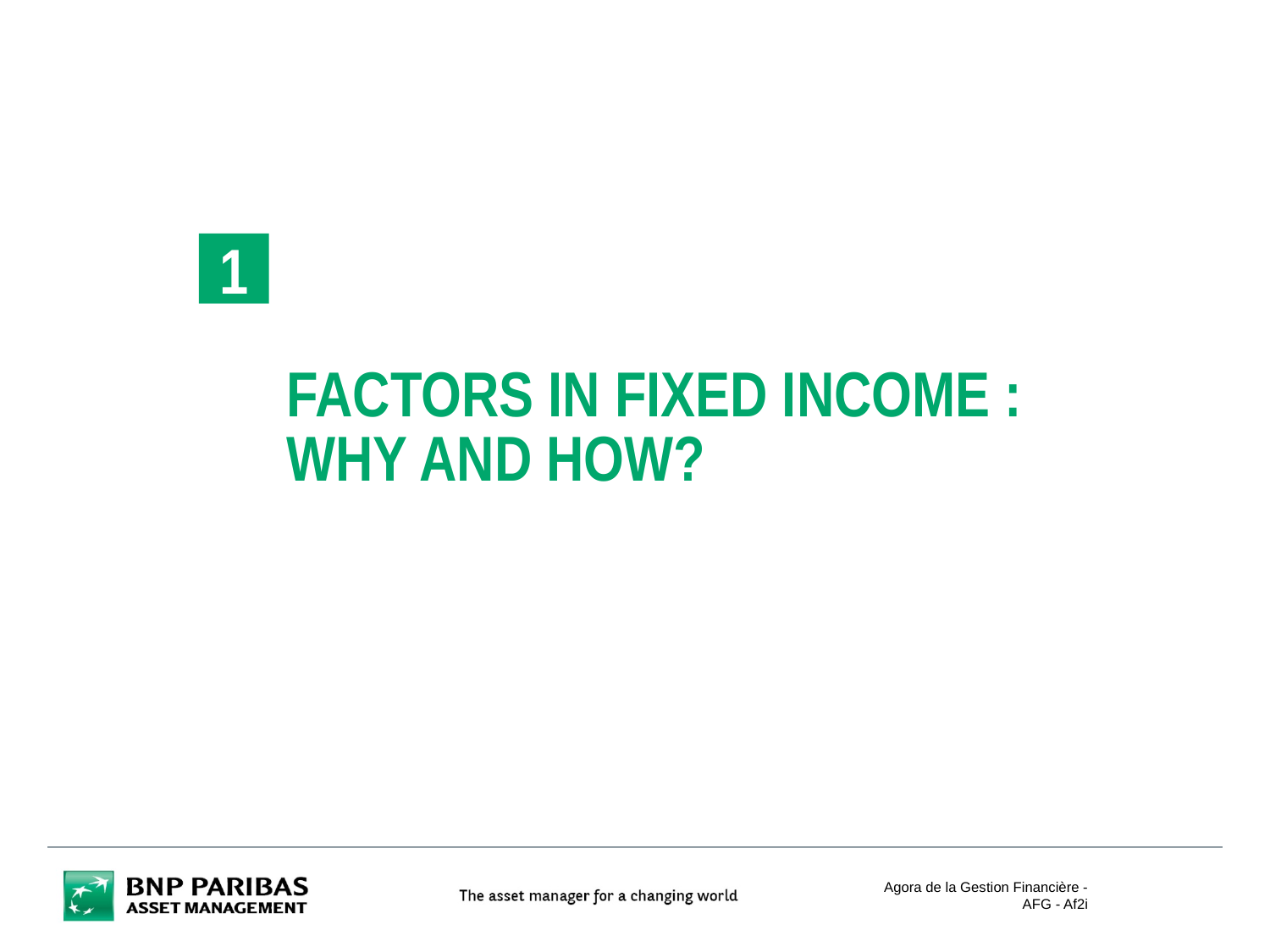

1
# FACTORS in fixed income : why and how?
Agora de la Gestion Financière - AFG - Af2i
P2のご留意事項をご確認ください。